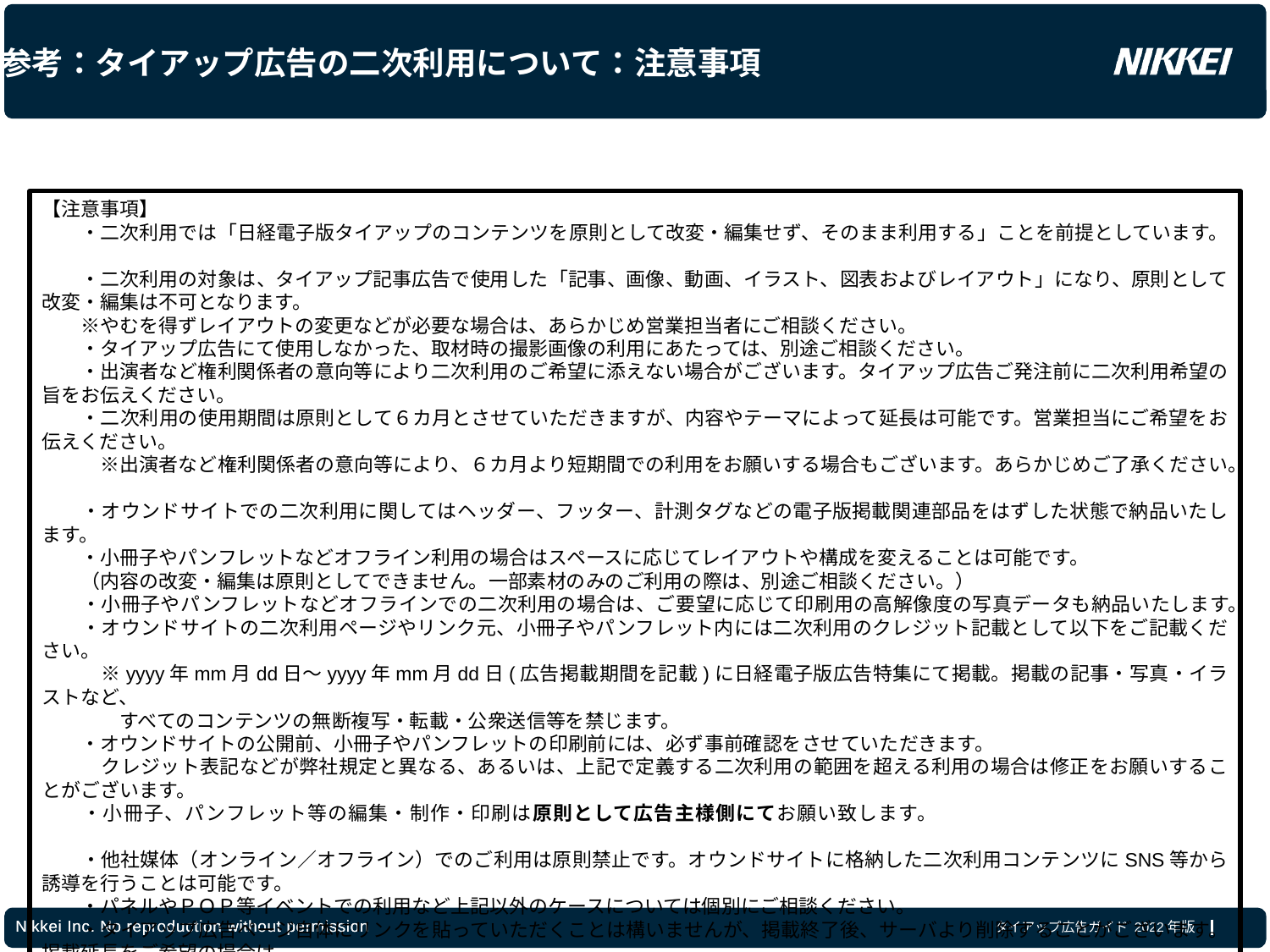

参考：タイアップ広告の二次利用について：注意事項
【注意事項】
　　・二次利用では「日経電子版タイアップのコンテンツを原則として改変・編集せず、そのまま利用する」ことを前提としています。
　　・二次利用の対象は、タイアップ記事広告で使用した「記事、画像、動画、イラスト、図表およびレイアウト」になり、原則として改変・編集は不可となります。
　　※やむを得ずレイアウトの変更などが必要な場合は、あらかじめ営業担当者にご相談ください。
　　・タイアップ広告にて使用しなかった、取材時の撮影画像の利用にあたっては、別途ご相談ください。
　　・出演者など権利関係者の意向等により二次利用のご希望に添えない場合がございます。タイアップ広告ご発注前に二次利用希望の旨をお伝えください。
　　・二次利用の使用期間は原則として６カ月とさせていただきますが、内容やテーマによって延長は可能です。営業担当にご希望をお伝えください。
　　　※出演者など権利関係者の意向等により、６カ月より短期間での利用をお願いする場合もございます。あらかじめご了承ください。
　　・オウンドサイトでの二次利用に関してはヘッダー、フッター、計測タグなどの電子版掲載関連部品をはずした状態で納品いたします。
　　・小冊子やパンフレットなどオフライン利用の場合はスペースに応じてレイアウトや構成を変えることは可能です。
　　（内容の改変・編集は原則としてできません。一部素材のみのご利用の際は、別途ご相談ください。）
　　・小冊子やパンフレットなどオフラインでの二次利用の場合は、ご要望に応じて印刷用の高解像度の写真データも納品いたします。
　　・オウンドサイトの二次利用ページやリンク元、小冊子やパンフレット内には二次利用のクレジット記載として以下をご記載ください。
　　　※yyyy年mm月dd日～yyyy年mm月dd日(広告掲載期間を記載)に日経電子版広告特集にて掲載。掲載の記事・写真・イラストなど、
　　　　すべてのコンテンツの無断複写・転載・公衆送信等を禁じます。
　　・オウンドサイトの公開前、小冊子やパンフレットの印刷前には、必ず事前確認をさせていただきます。
　　　クレジット表記などが弊社規定と異なる、あるいは、上記で定義する二次利用の範囲を超える利用の場合は修正をお願いすることがございます。
　　・小冊子、パンフレット等の編集・制作・印刷は原則として広告主様側にてお願い致します。
　　・他社媒体（オンライン／オフライン）でのご利用は原則禁止です。オウンドサイトに格納した二次利用コンテンツにSNS等から誘導を行うことは可能です。
　　・パネルやＰＯＰ等イベントでの利用など上記以外のケースについては個別にご相談ください。
　　・タイアップ広告ページ自体にリンクを貼っていただくことは構いませんが、掲載終了後、サーバより削除することがございます。掲載延長をご希望の場合は、
　　　誘導枠をご購入ください。